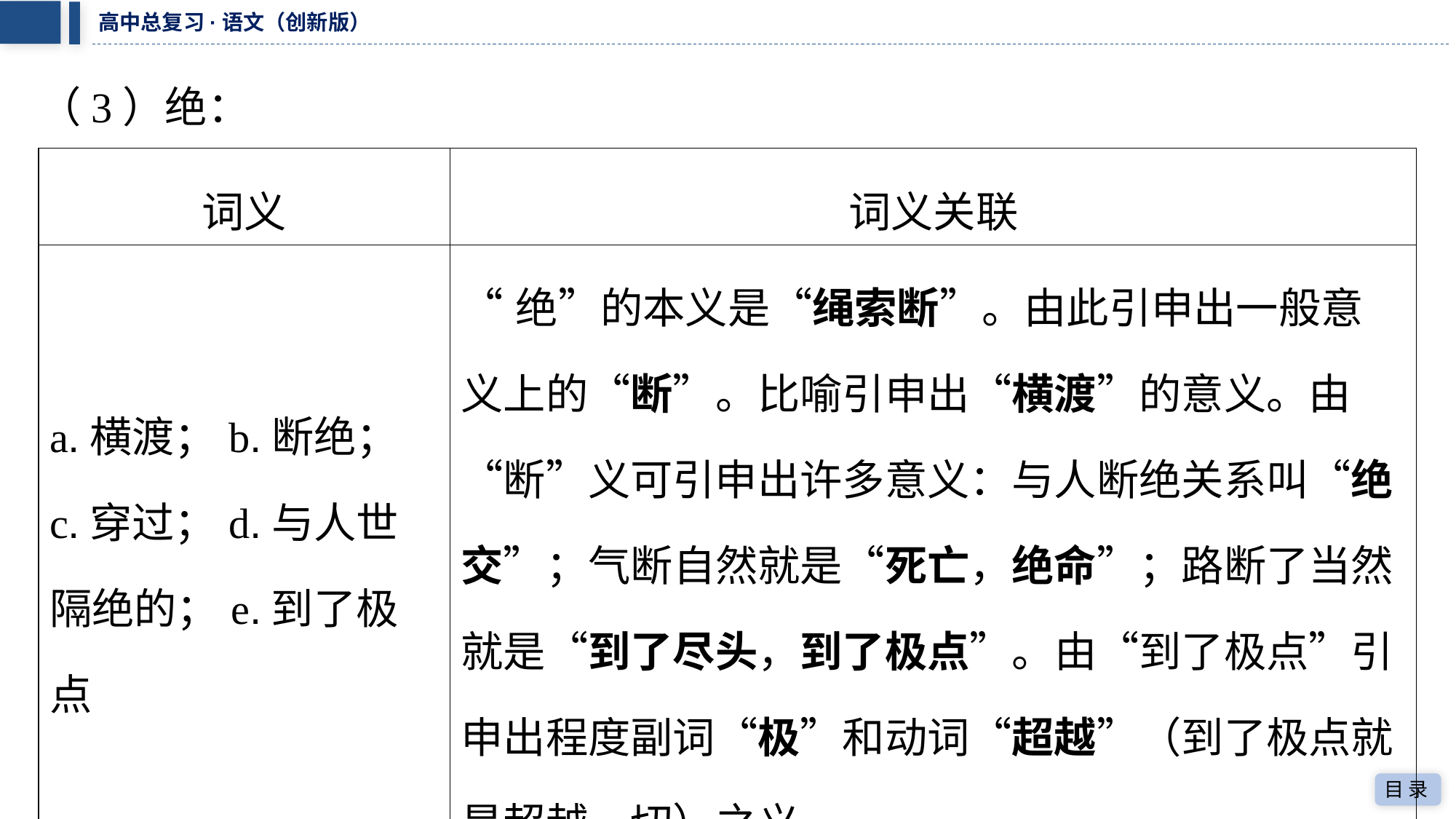

（3）绝：
| 词义 | 词义关联 |
| --- | --- |
| a.横渡；b.断绝；c.穿过；d.与人世隔绝的；e.到了极点 | “绝”的本义是“绳索断”。由此引申出一般意义上的“断”。比喻引申出“横渡”的意义。由“断”义可引申出许多意义：与人断绝关系叫“绝交”；气断自然就是“死亡，绝命”；路断了当然就是“到了尽头，到了极点”。由“到了极点”引申出程度副词“极”和动词“超越”（到了极点就是超越一切）之义 |